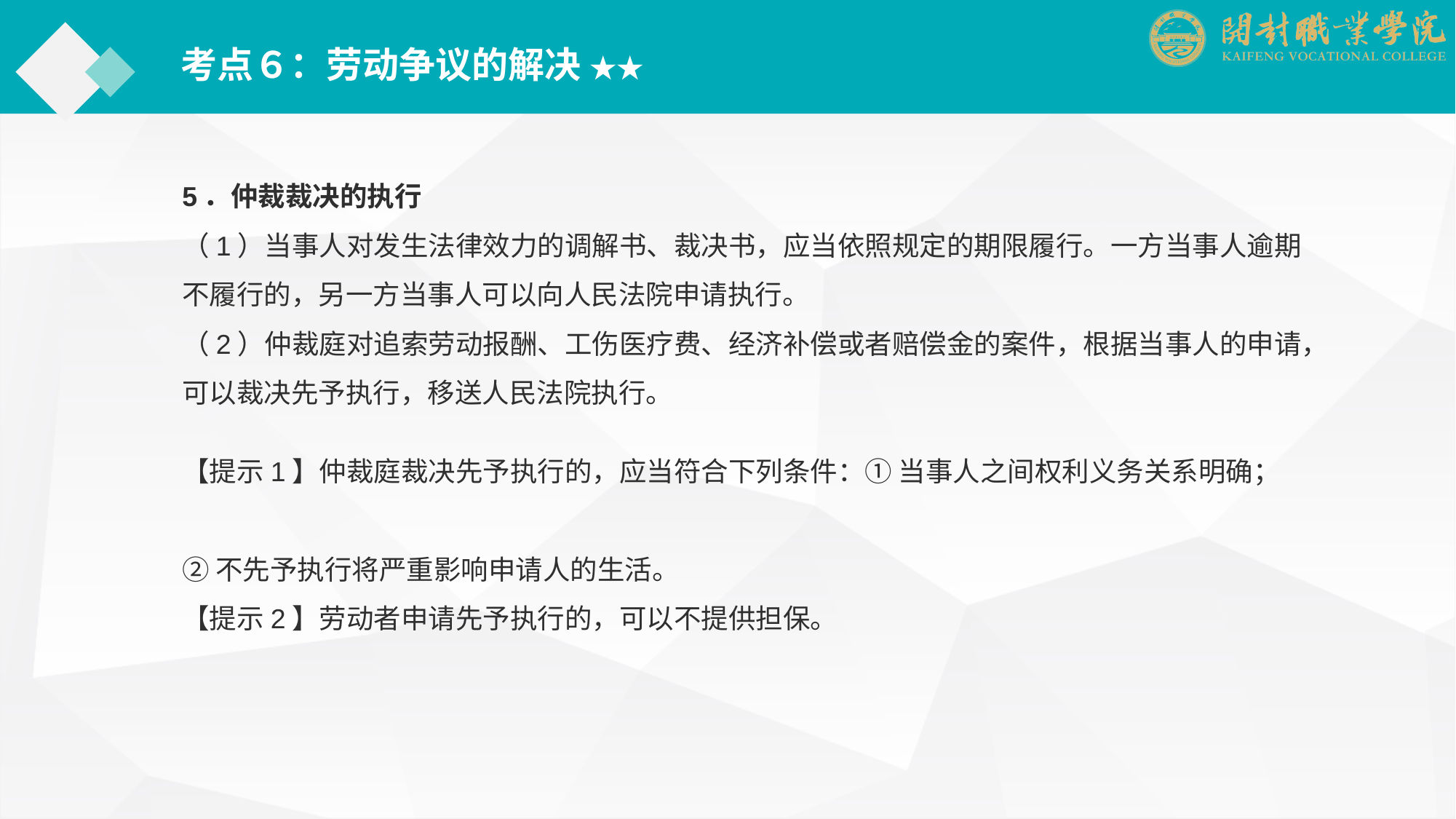

考点６：劳动争议的解决 ★★
5．仲裁裁决的执行
（1）当事人对发生法律效力的调解书、裁决书，应当依照规定的期限履行。一方当事人逾期不履行的，另一方当事人可以向人民法院申请执行。
（2）仲裁庭对追索劳动报酬、工伤医疗费、经济补偿或者赔偿金的案件，根据当事人的申请，可以裁决先予执行，移送人民法院执行。
【提示1】仲裁庭裁决先予执行的，应当符合下列条件：① 当事人之间权利义务关系明确；
② 不先予执行将严重影响申请人的生活。
【提示2】劳动者申请先予执行的，可以不提供担保。